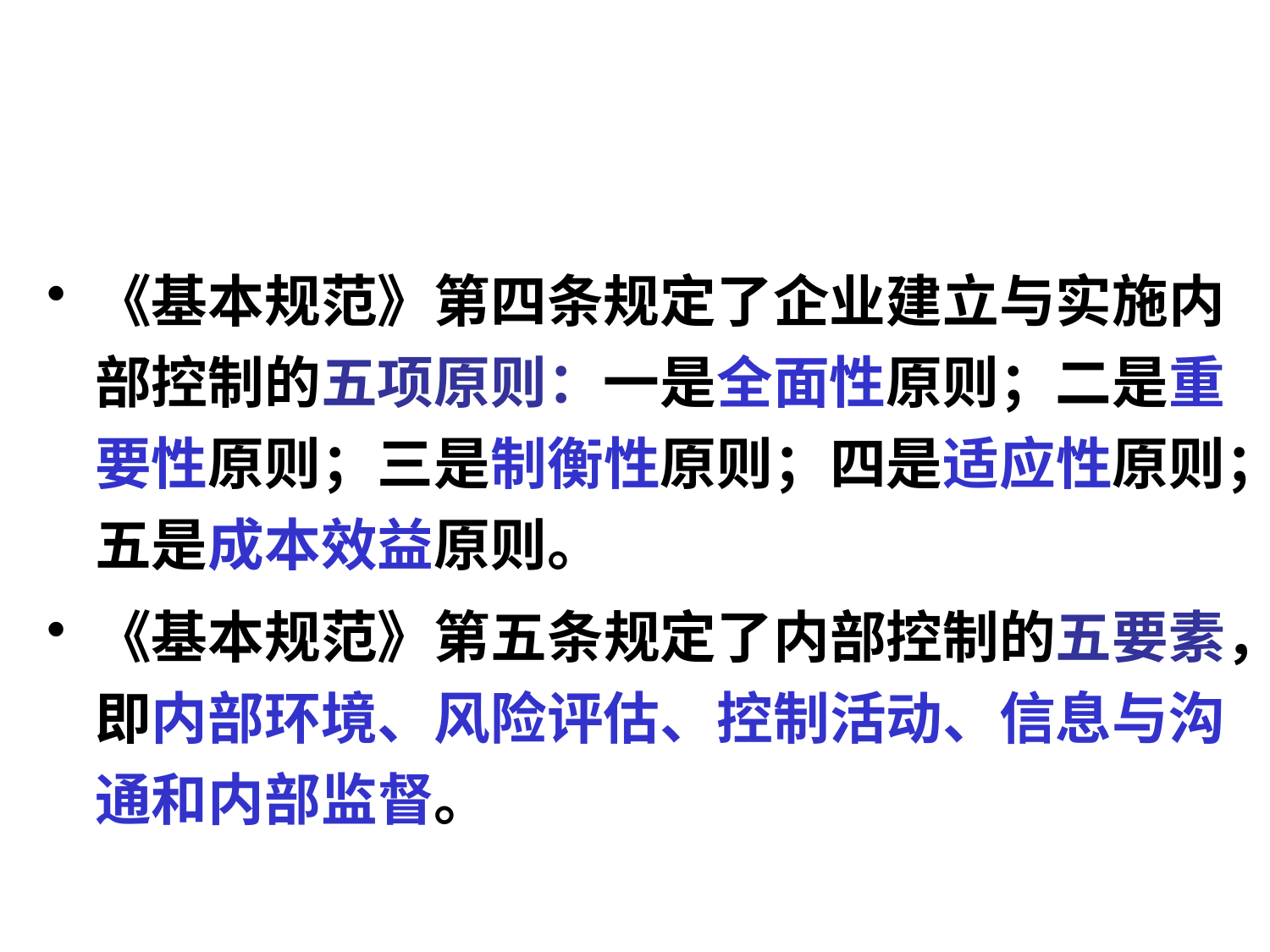

《基本规范》第四条规定了企业建立与实施内部控制的五项原则：一是全面性原则；二是重要性原则；三是制衡性原则；四是适应性原则；五是成本效益原则。
《基本规范》第五条规定了内部控制的五要素，即内部环境、风险评估、控制活动、信息与沟通和内部监督。